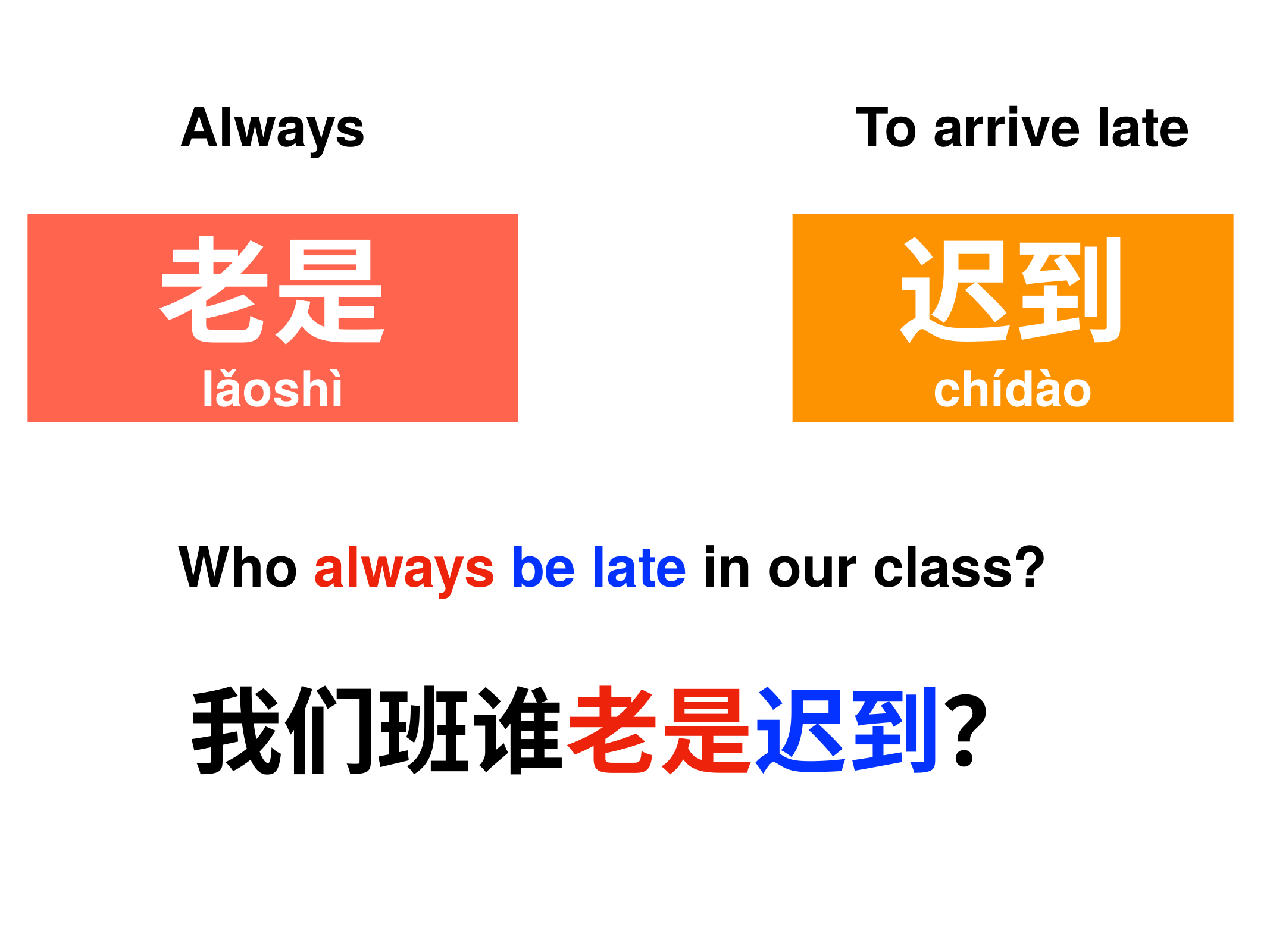

Always
To arrive late
老是
lǎoshì
迟到
chídào
Who always be late in our class?
我们班谁老是迟到？